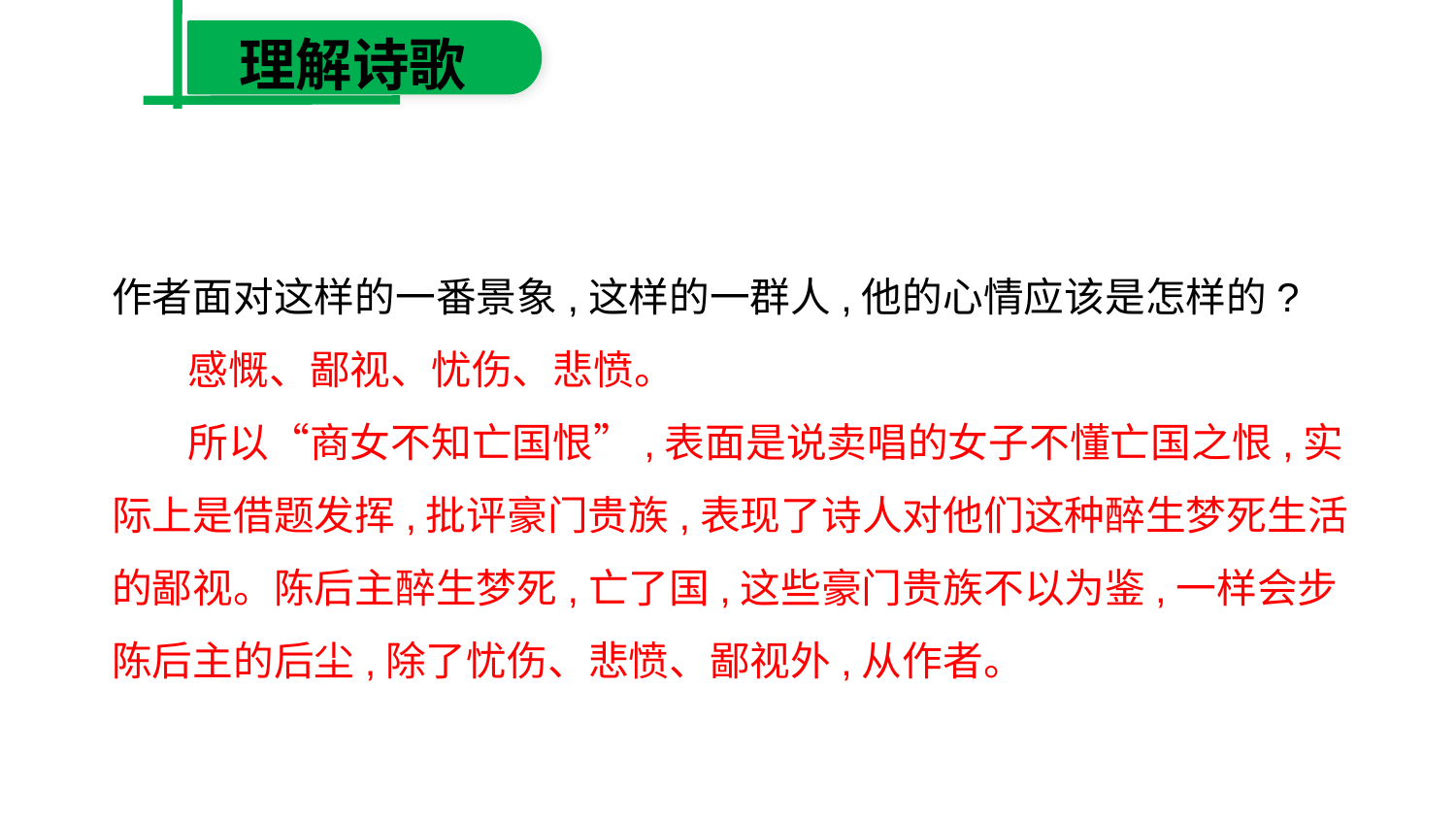

理解诗歌
作者面对这样的一番景象,这样的一群人,他的心情应该是怎样的?
　    感慨、鄙视、忧伤、悲愤。
　    所以“商女不知亡国恨”,表面是说卖唱的女子不懂亡国之恨,实际上是借题发挥,批评豪门贵族,表现了诗人对他们这种醉生梦死生活的鄙视。陈后主醉生梦死,亡了国,这些豪门贵族不以为鉴,一样会步陈后主的后尘,除了忧伤、悲愤、鄙视外,从作者。